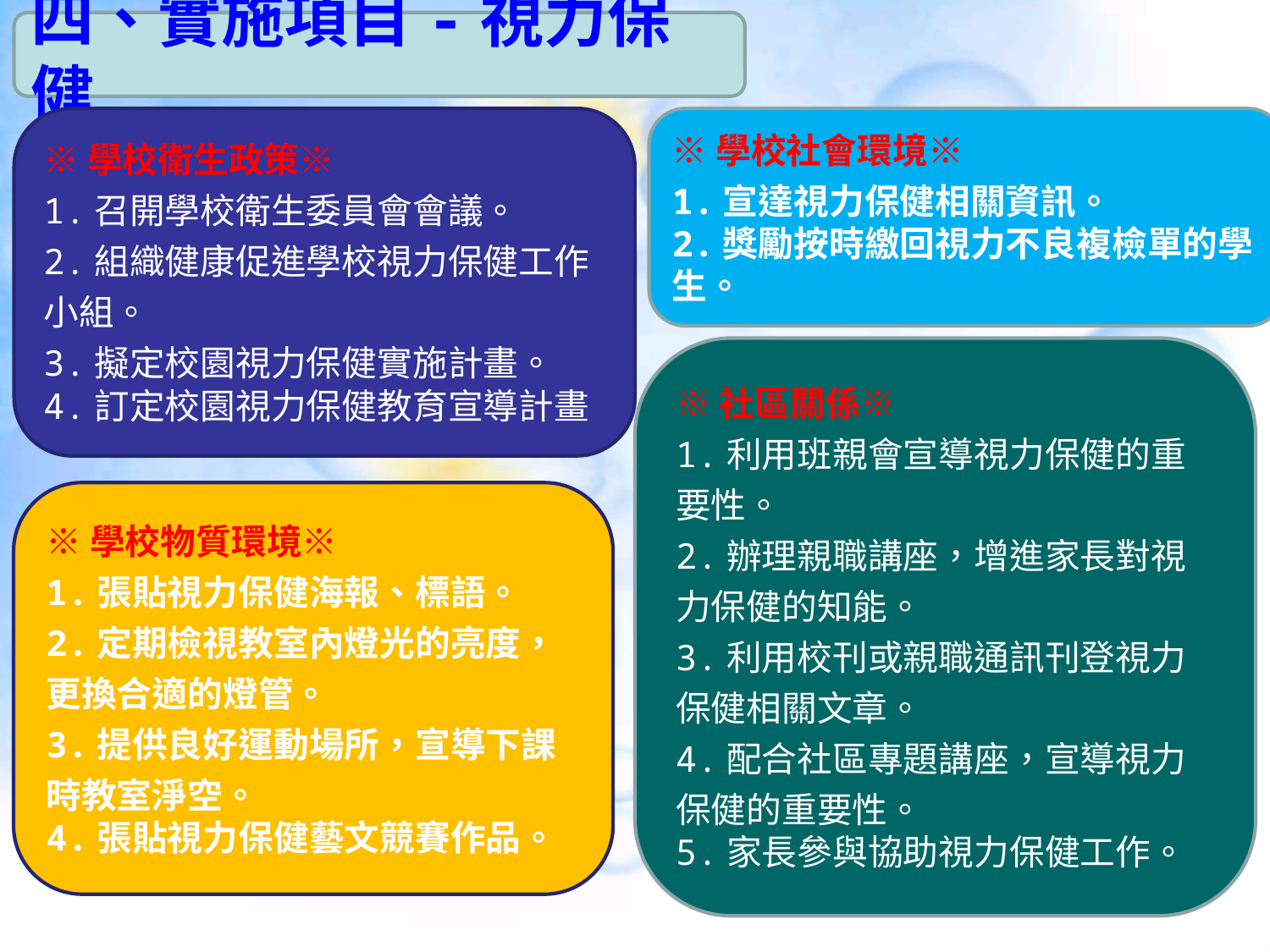

四、實施項目-視力保健
※學校衛生政策※
1.召開學校衛生委員會會議。
2.組織健康促進學校視力保健工作小組。
3.擬定校園視力保健實施計畫。
4.訂定校園視力保健教育宣導計畫
※學校社會環境※
1.宣達視力保健相關資訊。
2.獎勵按時繳回視力不良複檢單的學生。

※社區關係※
1.利用班親會宣導視力保健的重要性。
2.辦理親職講座，增進家長對視力保健的知能。
3.利用校刊或親職通訊刊登視力保健相關文章。
4.配合社區專題講座，宣導視力保健的重要性。
5.家長參與協助視力保健工作。
※學校物質環境※
1.張貼視力保健海報、標語。
2.定期檢視教室內燈光的亮度，更換合適的燈管。
3.提供良好運動場所，宣導下課時教室淨空。
4.張貼視力保健藝文競賽作品。